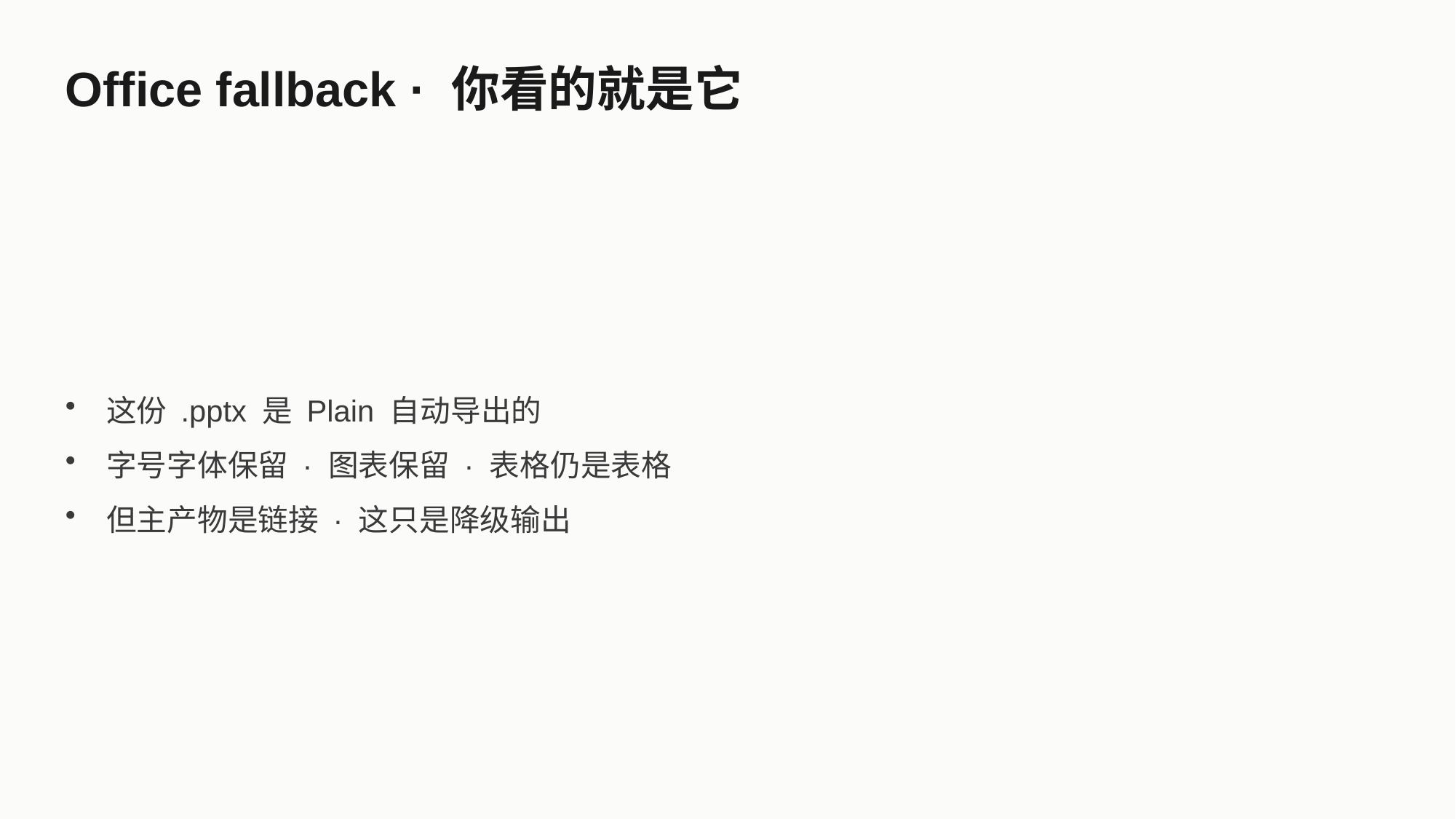

Office fallback · 你看的就是它
这份 .pptx 是 Plain 自动导出的
字号字体保留 · 图表保留 · 表格仍是表格
但主产物是链接 · 这只是降级输出